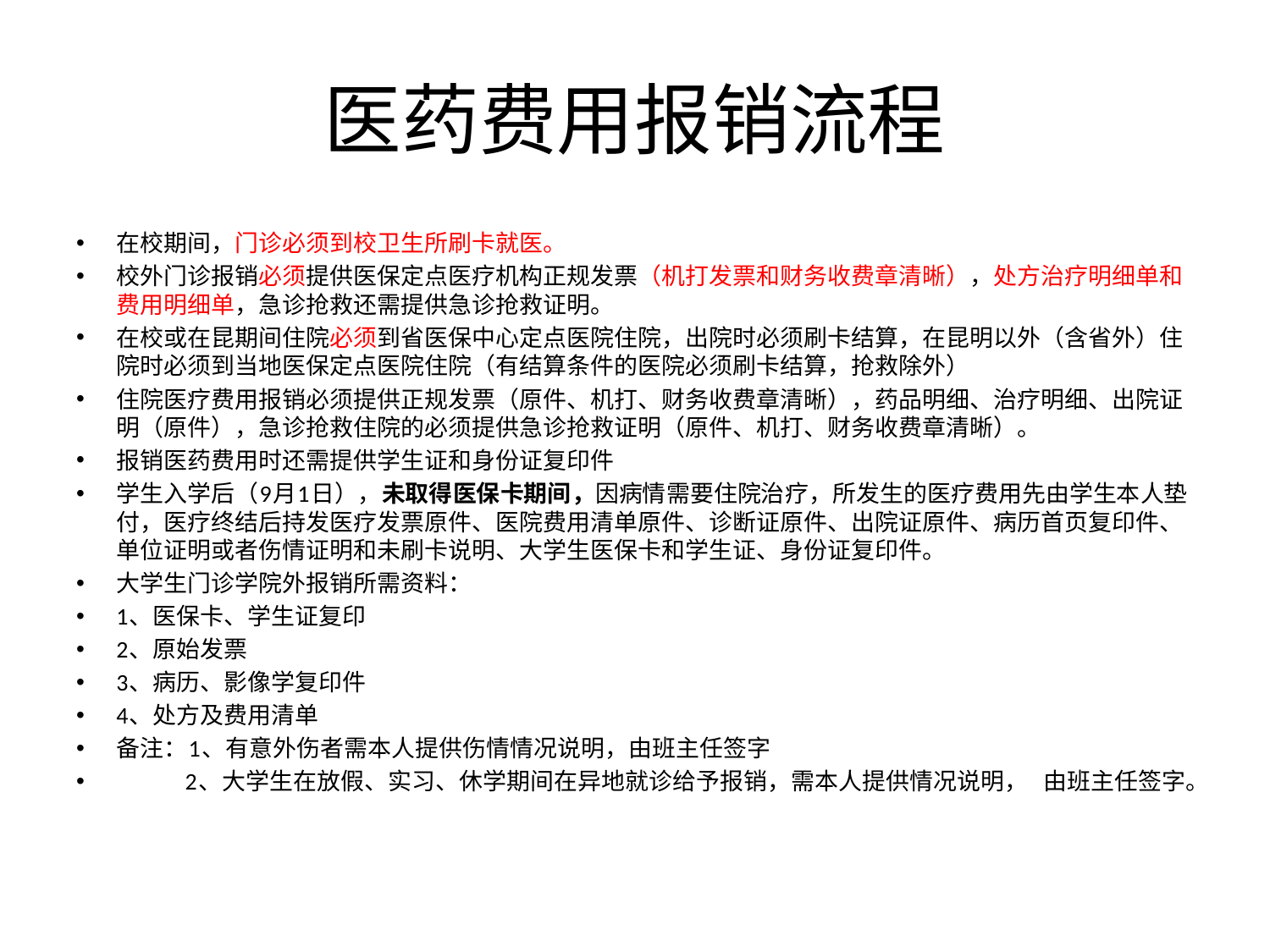

# 医药费用报销流程
在校期间，门诊必须到校卫生所刷卡就医。
校外门诊报销必须提供医保定点医疗机构正规发票（机打发票和财务收费章清晰），处方治疗明细单和费用明细单，急诊抢救还需提供急诊抢救证明。
在校或在昆期间住院必须到省医保中心定点医院住院，出院时必须刷卡结算，在昆明以外（含省外）住院时必须到当地医保定点医院住院（有结算条件的医院必须刷卡结算，抢救除外）
住院医疗费用报销必须提供正规发票（原件、机打、财务收费章清晰），药品明细、治疗明细、出院证明（原件），急诊抢救住院的必须提供急诊抢救证明（原件、机打、财务收费章清晰）。
报销医药费用时还需提供学生证和身份证复印件
学生入学后（9月1日），未取得医保卡期间，因病情需要住院治疗，所发生的医疗费用先由学生本人垫付，医疗终结后持发医疗发票原件、医院费用清单原件、诊断证原件、出院证原件、病历首页复印件、单位证明或者伤情证明和未刷卡说明、大学生医保卡和学生证、身份证复印件。
大学生门诊学院外报销所需资料：
1、医保卡、学生证复印
2、原始发票
3、病历、影像学复印件
4、处方及费用清单
备注：1、有意外伤者需本人提供伤情情况说明，由班主任签字
             2、大学生在放假、实习、休学期间在异地就诊给予报销，需本人提供情况说明，   由班主任签字。